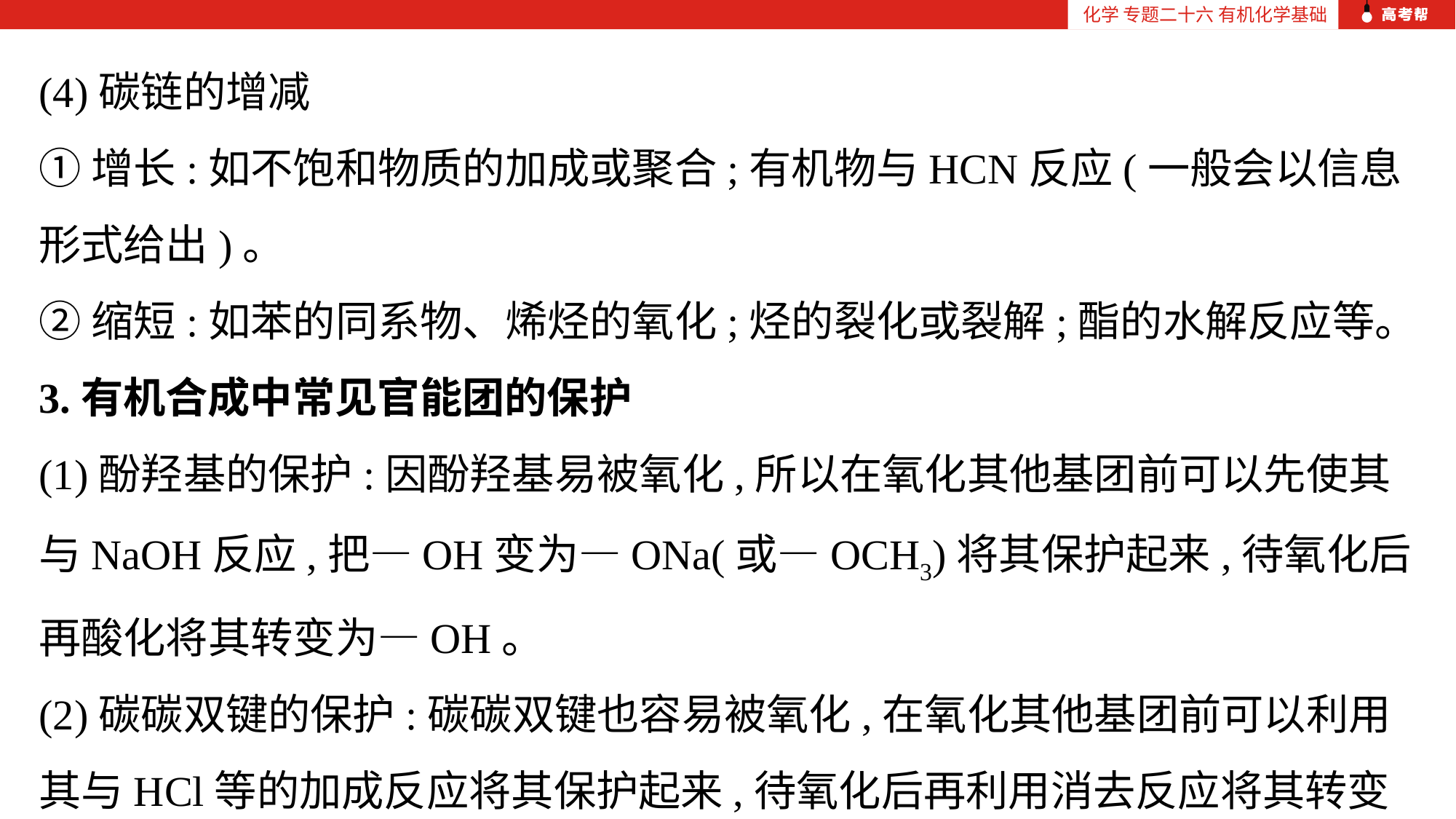

化学 专题二十六 有机化学基础
(4)碳链的增减
①增长:如不饱和物质的加成或聚合;有机物与HCN反应(一般会以信息形式给出)。
②缩短:如苯的同系物、烯烃的氧化;烃的裂化或裂解;酯的水解反应等。
3.有机合成中常见官能团的保护
(1)酚羟基的保护:因酚羟基易被氧化,所以在氧化其他基团前可以先使其与NaOH反应,把—OH变为—ONa(或—OCH3)将其保护起来,待氧化后再酸化将其转变为—OH。
(2)碳碳双键的保护:碳碳双键也容易被氧化,在氧化其他基团前可以利用其与HCl等的加成反应将其保护起来,待氧化后再利用消去反应将其转变为碳